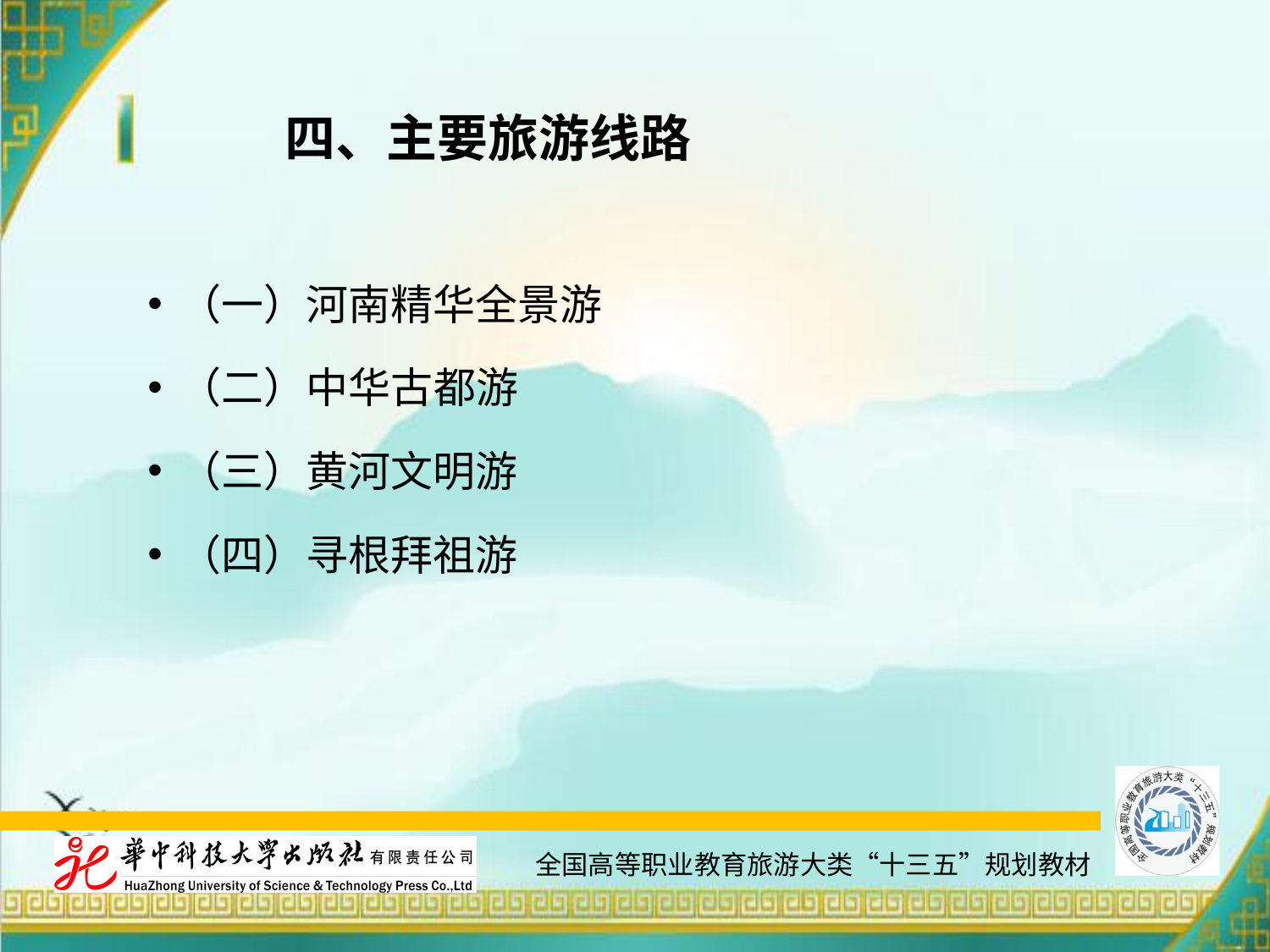

# 四、主要旅游线路
（一）河南精华全景游
（二）中华古都游
（三）黄河文明游
（四）寻根拜祖游